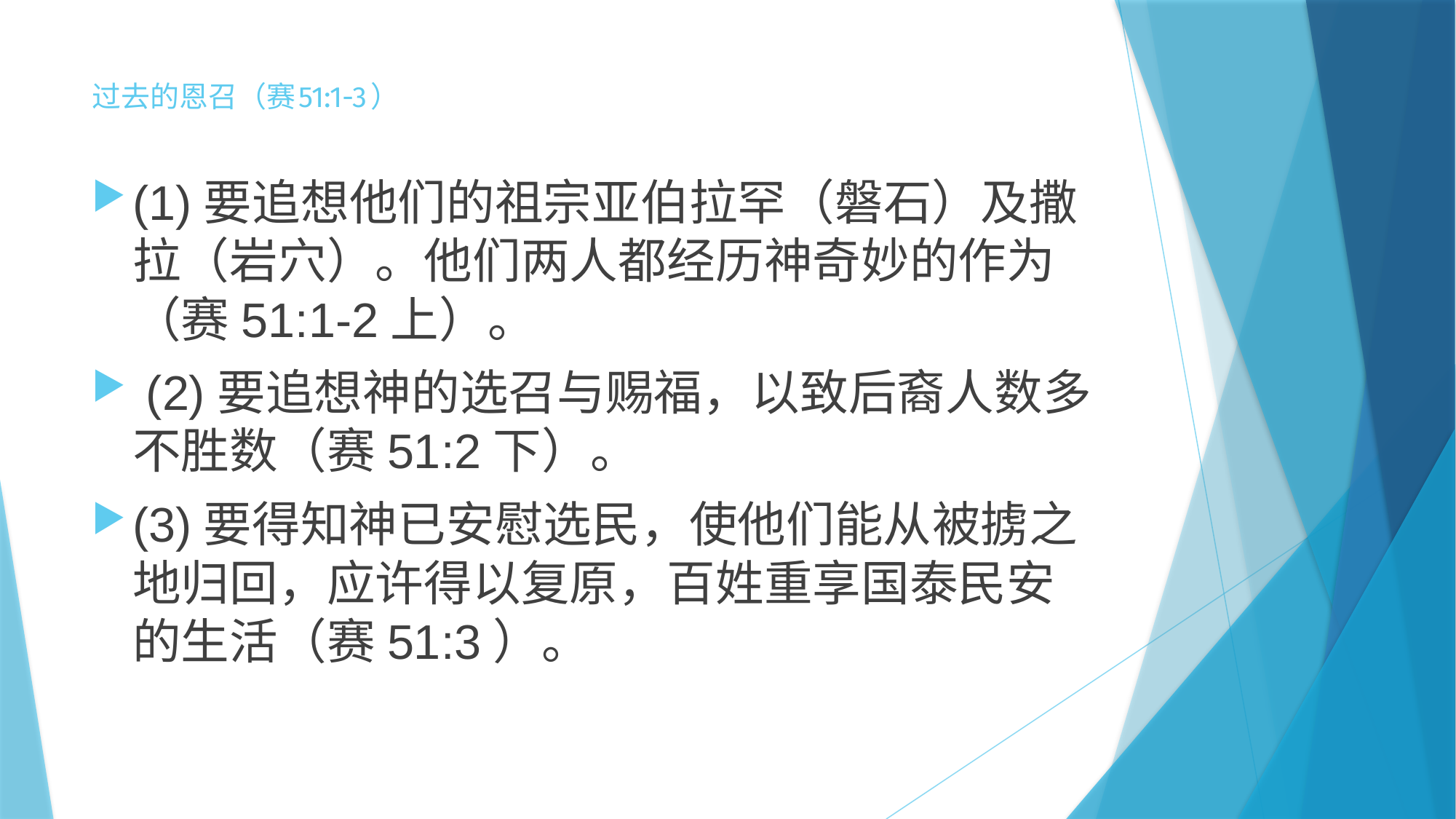

# 过去的恩召（赛51:1-3）
(1)要追想他们的祖宗亚伯拉罕（磐石）及撒拉（岩穴）。他们两人都经历神奇妙的作为（赛51:1-2上）。
 (2)要追想神的选召与赐福，以致后裔人数多不胜数（赛51:2下）。
(3)要得知神已安慰选民，使他们能从被掳之地归回，应许得以复原，百姓重享国泰民安的生活（赛51:3）。